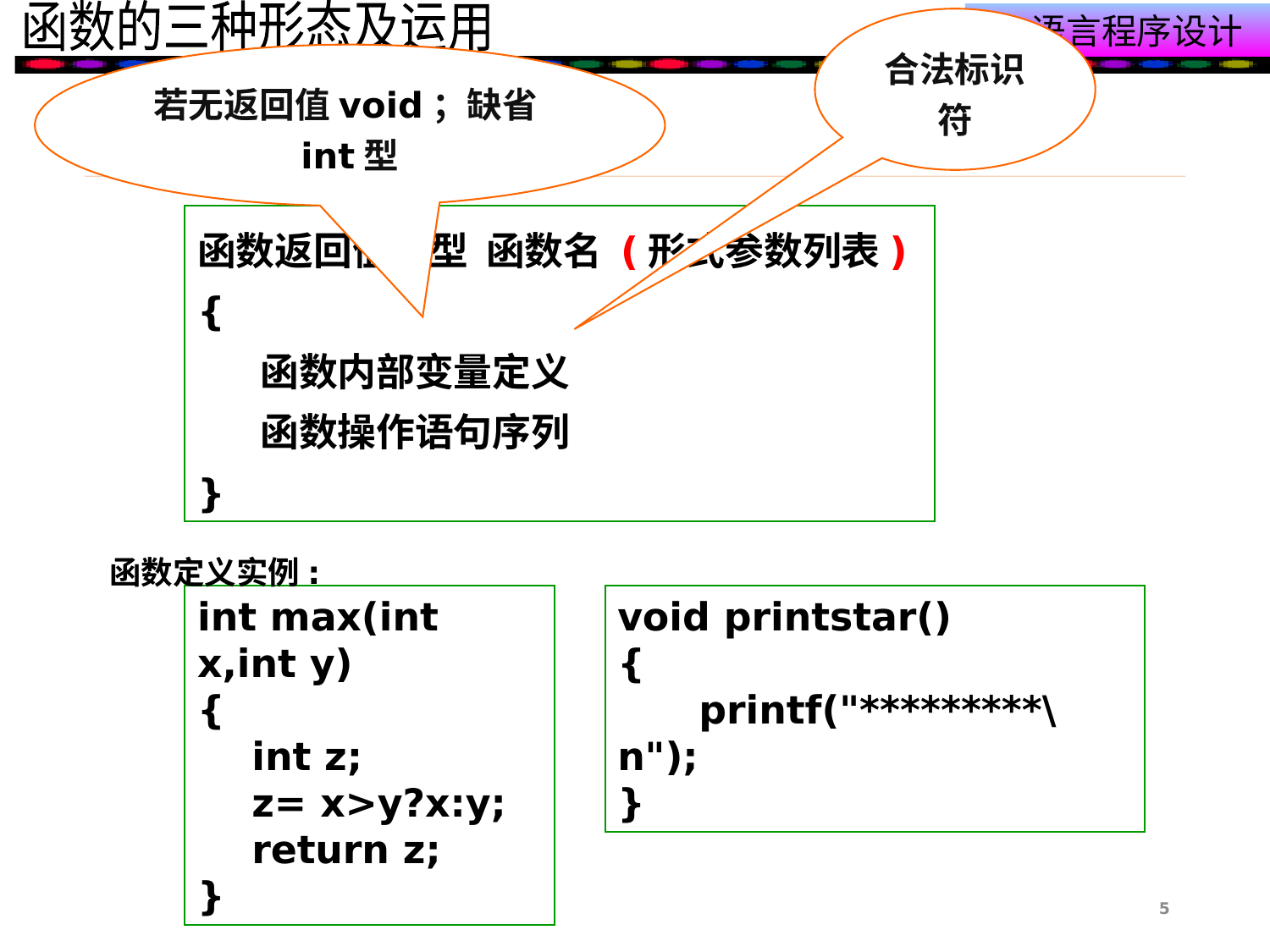

合法标识符
# 函数的定义
若无返回值void；缺省int型
函数返回值类型  函数名 (形式参数列表)
{
      函数内部变量定义
      函数操作语句序列
}
函数定义实例:
int max(int x,int y)
{
    int z;
    z= x>y?x:y;
    return z;
}
void printstar()
{
      printf("*********\n");
}
5